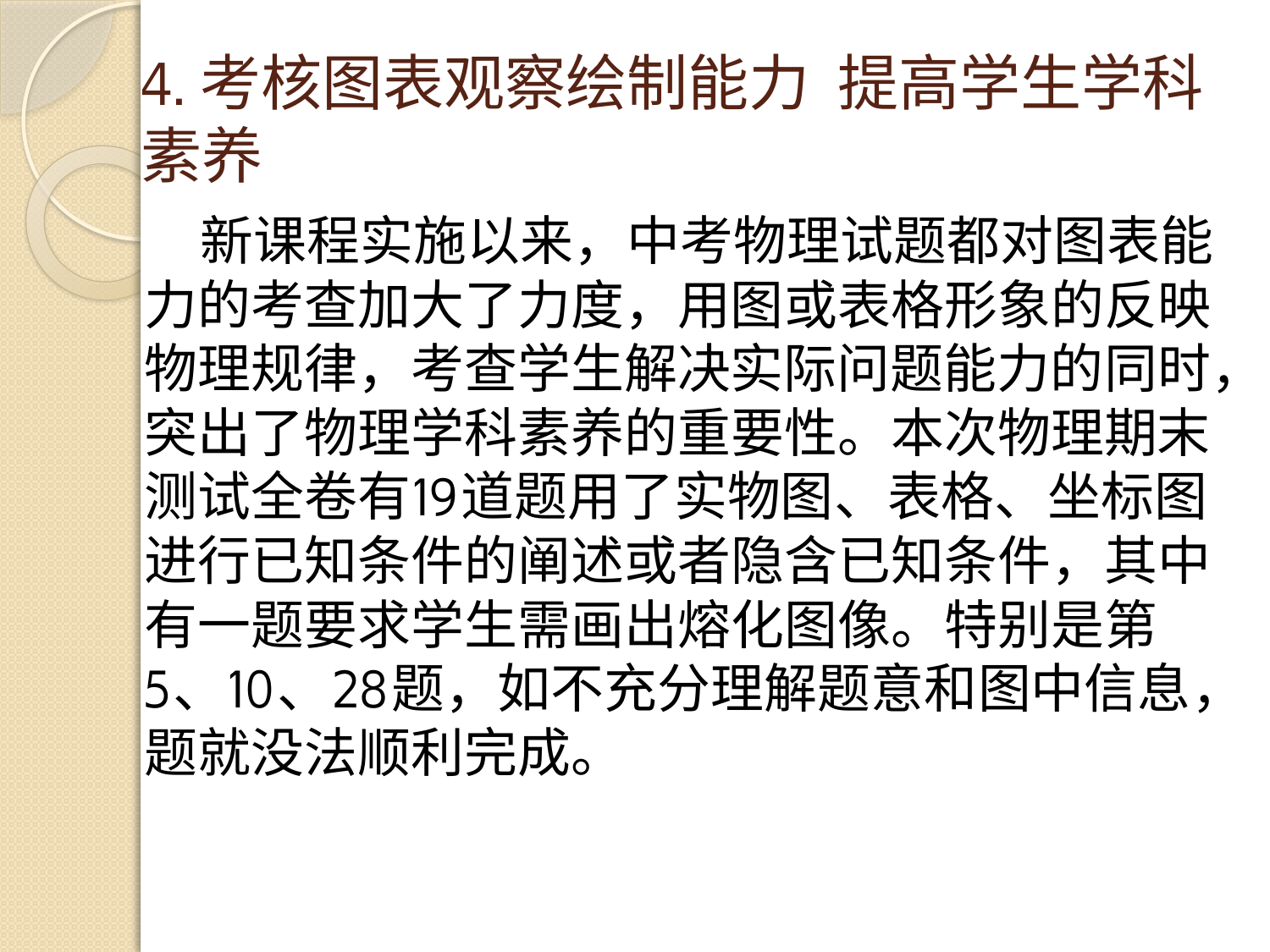

# 4.考核图表观察绘制能力  提高学生学科素养
        新课程实施以来，中考物理试题都对图表能力的考查加大了力度，用图或表格形象的反映物理规律，考查学生解决实际问题能力的同时，突出了物理学科素养的重要性。本次物理期末测试全卷有19道题用了实物图、表格、坐标图进行已知条件的阐述或者隐含已知条件，其中有一题要求学生需画出熔化图像。特别是第5、10、28题，如不充分理解题意和图中信息，题就没法顺利完成。